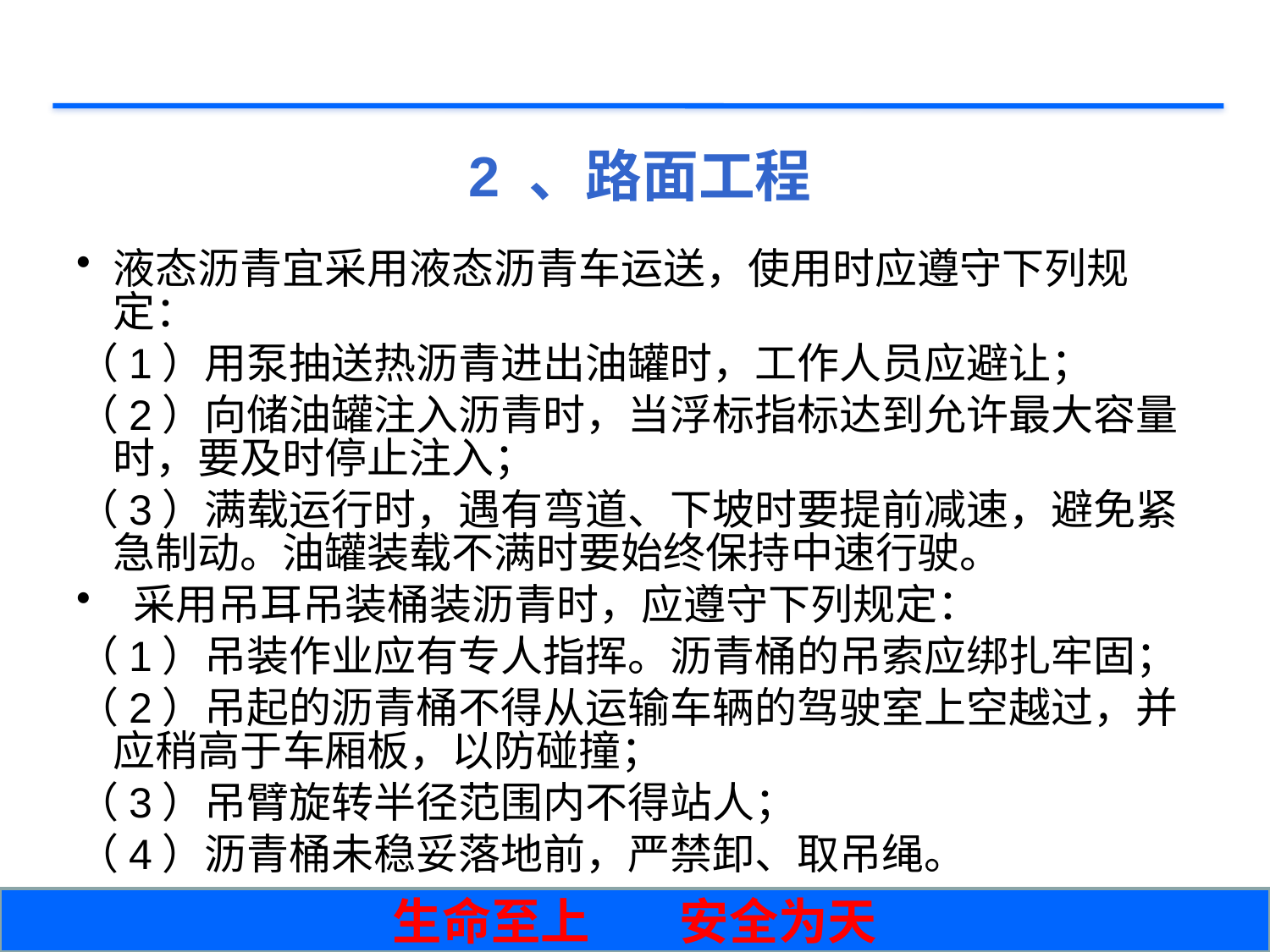

# 2 、路面工程
液态沥青宜采用液态沥青车运送，使用时应遵守下列规定：
（1）用泵抽送热沥青进出油罐时，工作人员应避让；
（2）向储油罐注入沥青时，当浮标指标达到允许最大容量时，要及时停止注入；
（3）满载运行时，遇有弯道、下坡时要提前减速，避免紧急制动。油罐装载不满时要始终保持中速行驶。
 采用吊耳吊装桶装沥青时，应遵守下列规定：
（1）吊装作业应有专人指挥。沥青桶的吊索应绑扎牢固；
（2）吊起的沥青桶不得从运输车辆的驾驶室上空越过，并应稍高于车厢板，以防碰撞；
（3）吊臂旋转半径范围内不得站人；
（4）沥青桶未稳妥落地前，严禁卸、取吊绳。